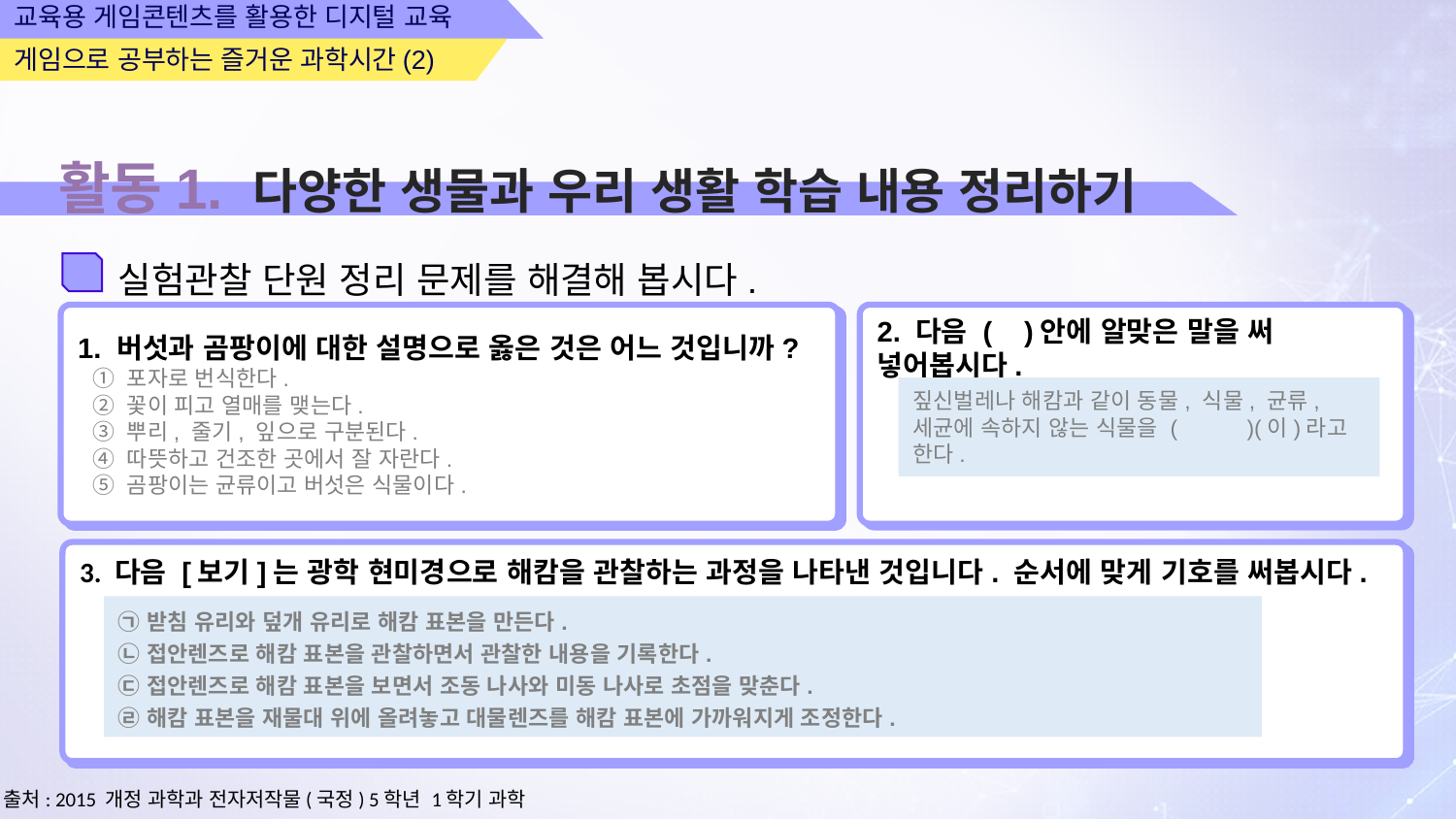

교육용 게임콘텐츠를 활용한 디지털 교육
게임으로 공부하는 즐거운 과학시간(2)

활동1. 다양한 생물과 우리 생활 학습 내용 정리하기

실험관찰 단원 정리 문제를 해결해 봅시다.

1. 버섯과 곰팡이에 대한 설명으로 옳은 것은 어느 것입니까?
① 포자로 번식한다.
② 꽃이 피고 열매를 맺는다.
③ 뿌리, 줄기, 잎으로 구분된다.
④ 따뜻하고 건조한 곳에서 잘 자란다.
⑤ 곰팡이는 균류이고 버섯은 식물이다.
2. 다음 (    )안에 알맞은 말을 써 넣어봅시다.

짚신벌레나 해캄과 같이 동물, 식물, 균류, 세균에 속하지 않는 식물을 (           )(이)라고 한다.
3. 다음 [보기]는 광학 현미경으로 해캄을 관찰하는 과정을 나타낸 것입니다. 순서에 맞게 기호를 써봅시다.

㉠ 받침 유리와 덮개 유리로 해캄 표본을 만든다.
㉡ 접안렌즈로 해캄 표본을 관찰하면서 관찰한 내용을 기록한다.
㉢ 접안렌즈로 해캄 표본을 보면서 조동 나사와 미동 나사로 초점을 맞춘다.
㉣ 해캄 표본을 재물대 위에 올려놓고 대물렌즈를 해캄 표본에 가까워지게 조정한다.
출처: 2015 개정 과학과 전자저작물(국정) 5학년 1학기 과학